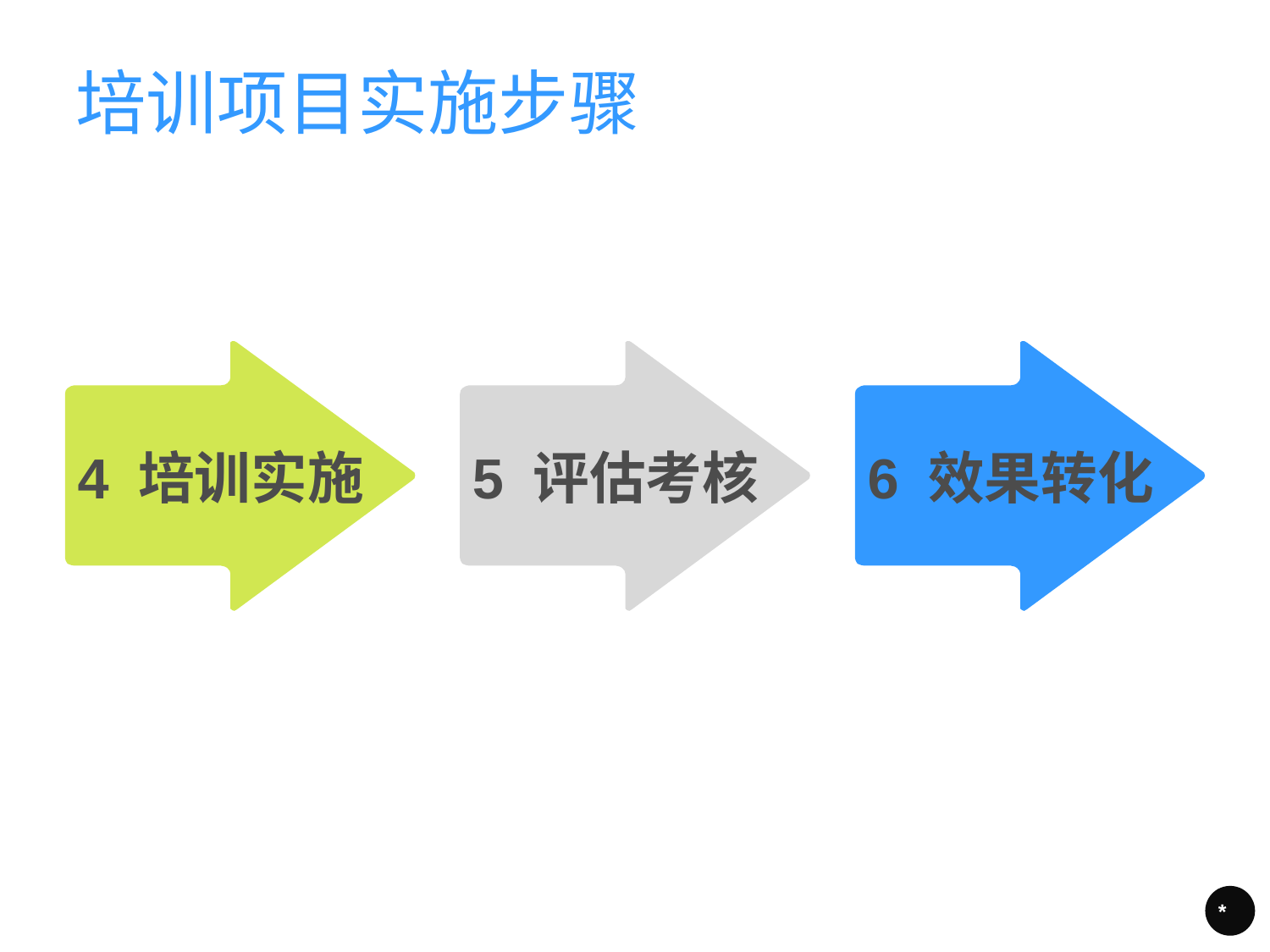

# 培训项目实施步骤
4 培训实施
5 评估考核
6 效果转化
*